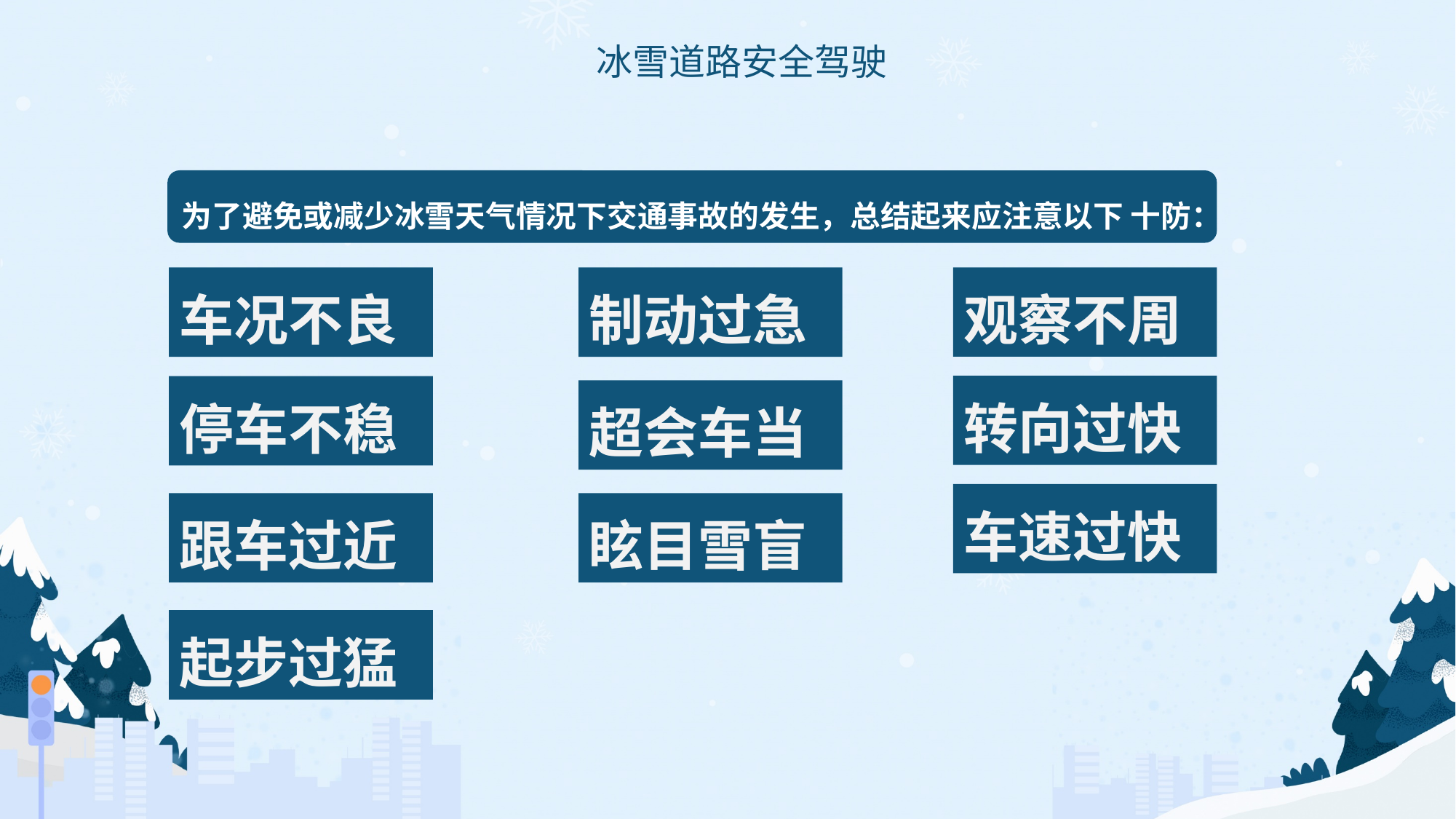

冰雪道路安全驾驶
为了避免或减少冰雪天气情况下交通事故的发生，总结起来应注意以下 十防：
观察不周
车况不良
制动过急
转向过快
停车不稳
超会车当
车速过快
跟车过近
眩目雪盲
起步过猛